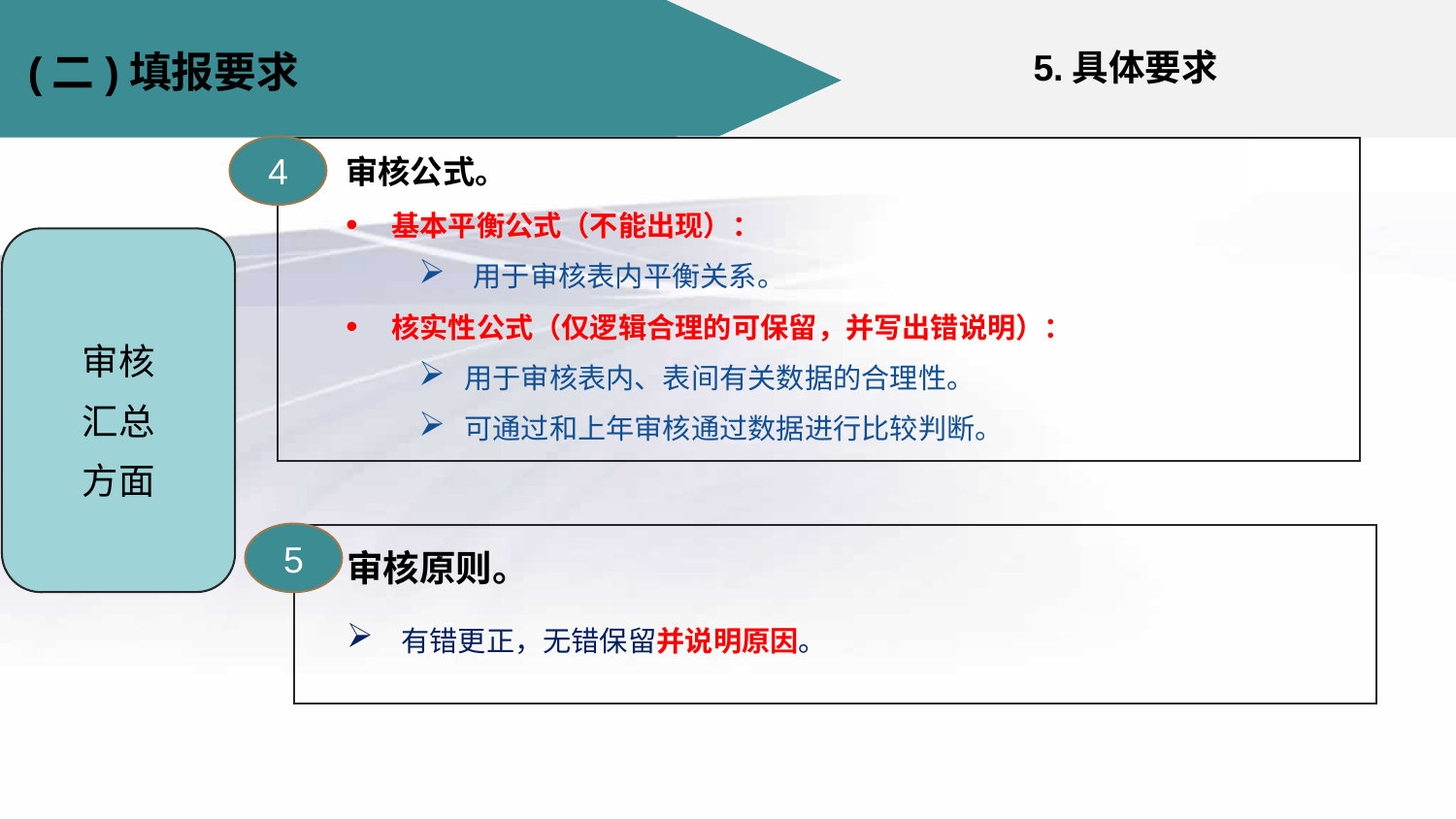

二、2021年的宏观经济形势和积极财政政策
#
(二)填报要求
5.具体要求

（二）2021年积极财政政策。
4

审核公式。
基本平衡公式（不能出现）：
用于审核表内平衡关系。
核实性公式（仅逻辑合理的可保留，并写出错说明）：
用于审核表内、表间有关数据的合理性。
可通过和上年审核通过数据进行比较判断。

审核
汇总
方面
审核原则。

有错更正，无错保留并说明原因。

5